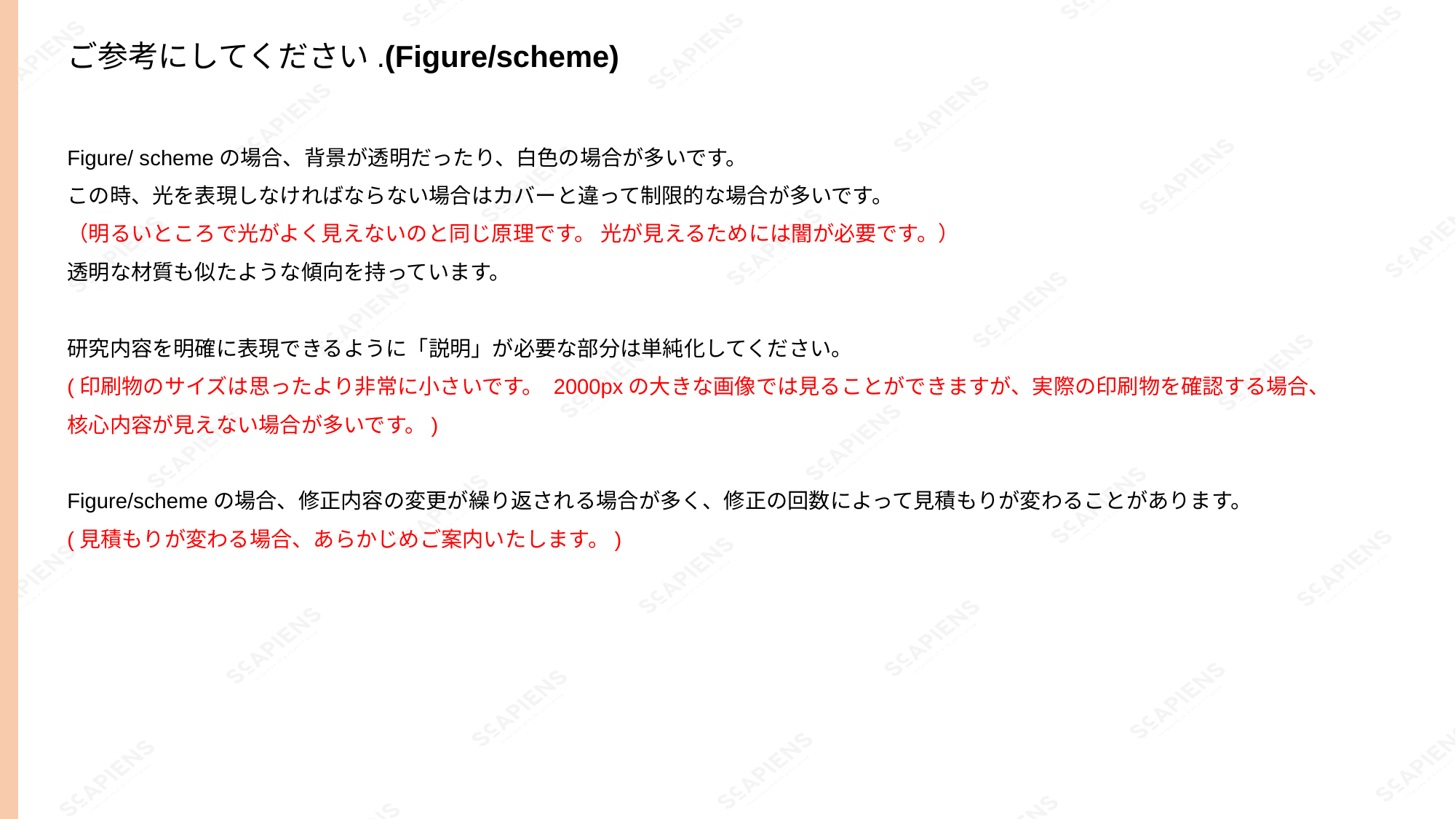

ご参考にしてください.(Figure/scheme)

Figure/ schemeの場合、背景が透明だったり、白色の場合が多いです。
この時、光を表現しなければならない場合はカバーと違って制限的な場合が多いです。
（明るいところで光がよく見えないのと同じ原理です。 光が見えるためには闇が必要です。）
透明な材質も似たような傾向を持っています。

研究内容を明確に表現できるように「説明」が必要な部分は単純化してください。
(印刷物のサイズは思ったより非常に小さいです。 2000pxの大きな画像では見ることができますが、実際の印刷物を確認する場合、
核心内容が見えない場合が多いです。)

Figure/schemeの場合、修正内容の変更が繰り返される場合が多く、修正の回数によって見積もりが変わることがあります。
(見積もりが変わる場合、あらかじめご案内いたします。)